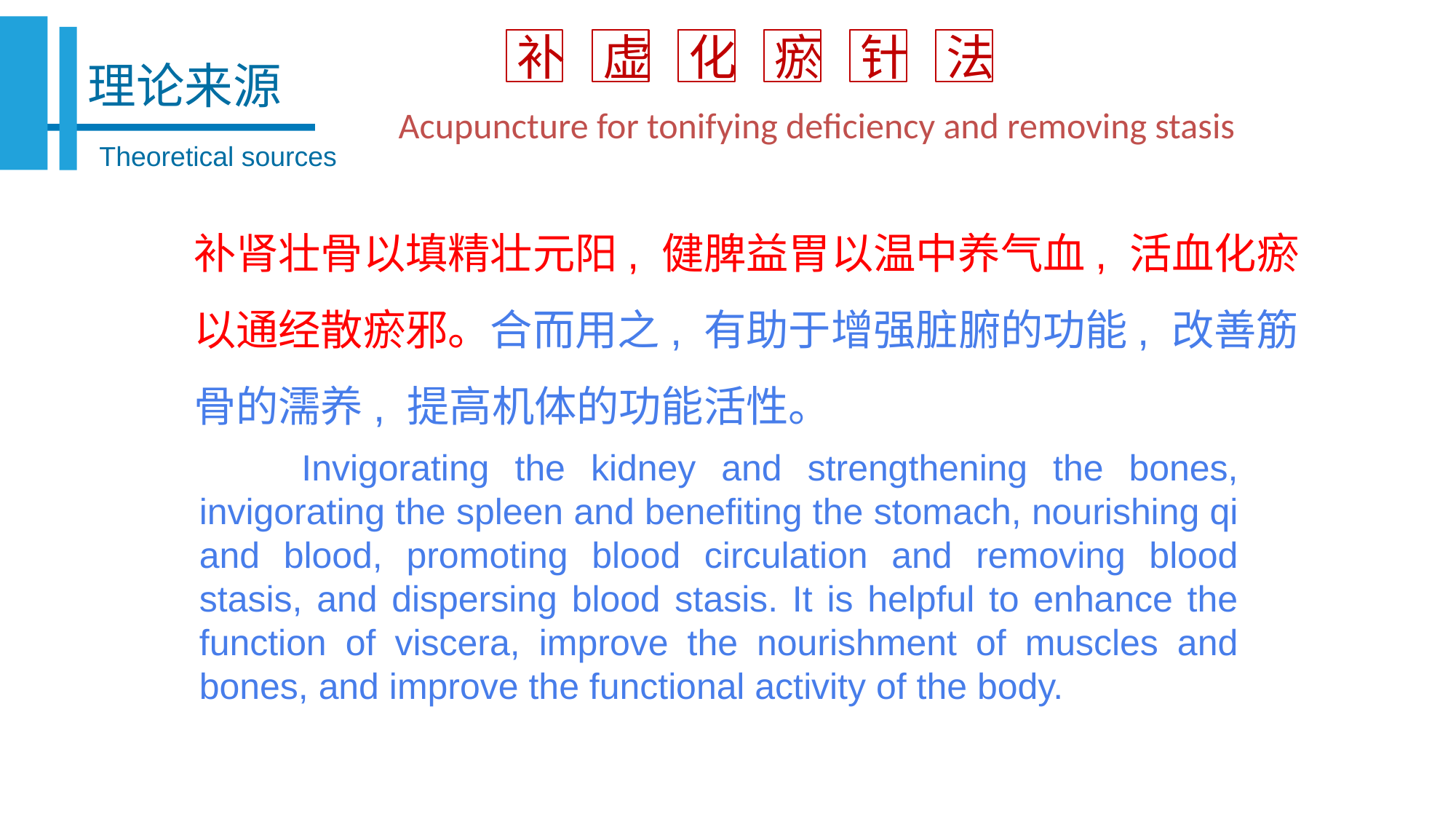

补
虚
化
瘀
针
法
理论来源
Acupuncture for tonifying deficiency and removing stasis
Theoretical sources
补肾壮骨以填精壮元阳, 健脾益胃以温中养气血, 活血化瘀以通经散瘀邪。合而用之, 有助于增强脏腑的功能, 改善筋骨的濡养, 提高机体的功能活性。
    Invigorating the kidney and strengthening the bones, invigorating the spleen and benefiting the stomach, nourishing qi and blood, promoting blood circulation and removing blood stasis, and dispersing blood stasis. It is helpful to enhance the function of viscera, improve the nourishment of muscles and bones, and improve the functional activity of the body.